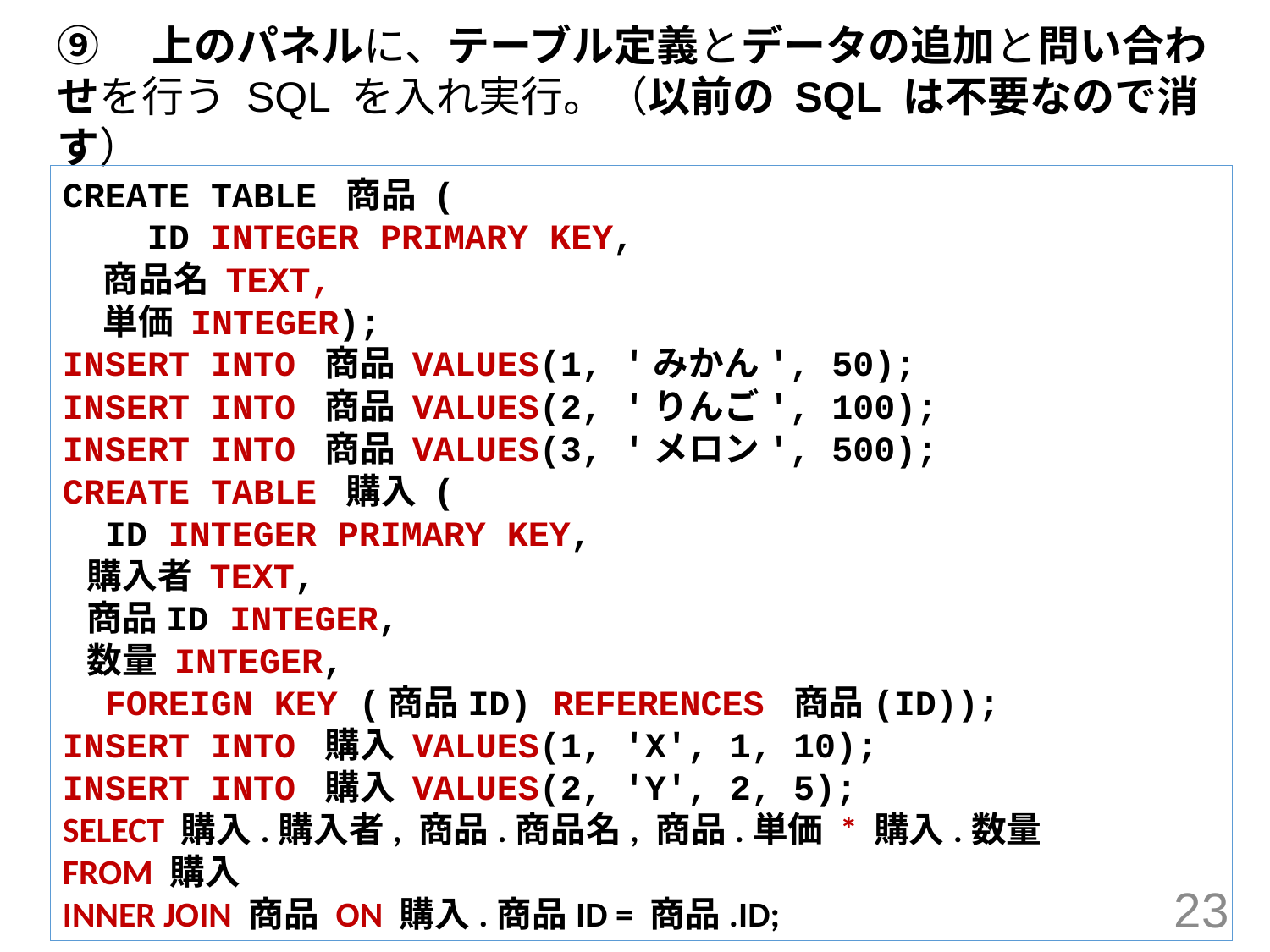

⑨　上のパネルに、テーブル定義とデータの追加と問い合わせを行う SQL を入れ実行。（以前の SQL は不要なので消す）

CREATE TABLE 商品 (
    ID INTEGER PRIMARY KEY,
    商品名 TEXT,
    単価 INTEGER);
INSERT INTO 商品 VALUES(1, 'みかん', 50);
INSERT INTO 商品 VALUES(2, 'りんご', 100);
INSERT INTO 商品 VALUES(3, 'メロン', 500);
CREATE TABLE 購入 (
  ID INTEGER PRIMARY KEY,
  購入者 TEXT,
  商品ID INTEGER,
  数量 INTEGER,
  FOREIGN KEY (商品ID) REFERENCES 商品(ID));
INSERT INTO 購入 VALUES(1, 'X', 1, 10);
INSERT INTO 購入 VALUES(2, 'Y', 2, 5);
SELECT 購入.購入者, 商品.商品名, 商品.単価 * 購入.数量
FROM 購入
INNER JOIN 商品 ON 購入.商品ID = 商品.ID;
23